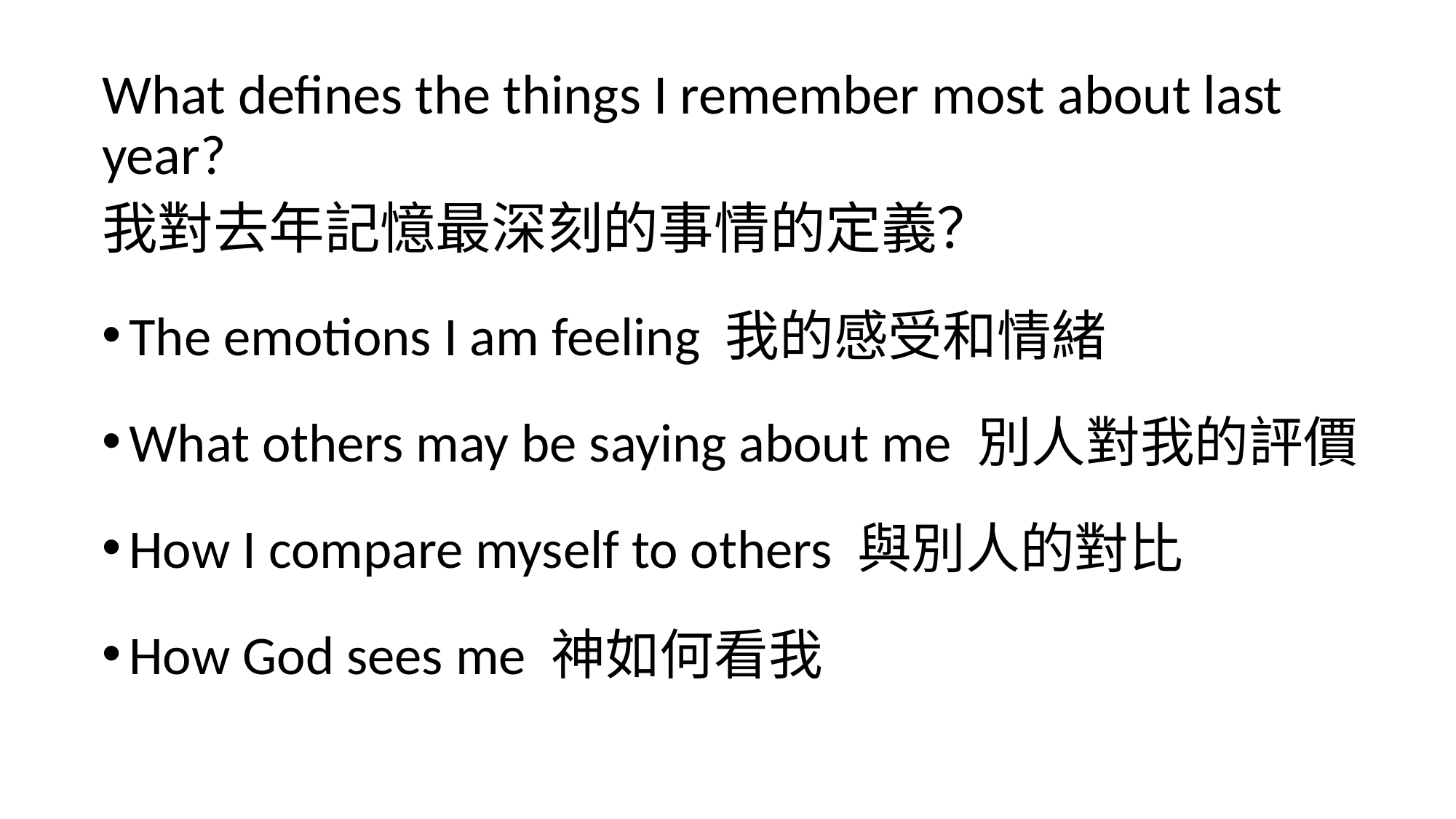

What defines the things I remember most about last year?
我對去年記憶最深刻的事情的定義？
The emotions I am feeling 我的感受和情緒
What others may be saying about me 別人對我的評價
How I compare myself to others 與別人的對比
How God sees me 神如何看我